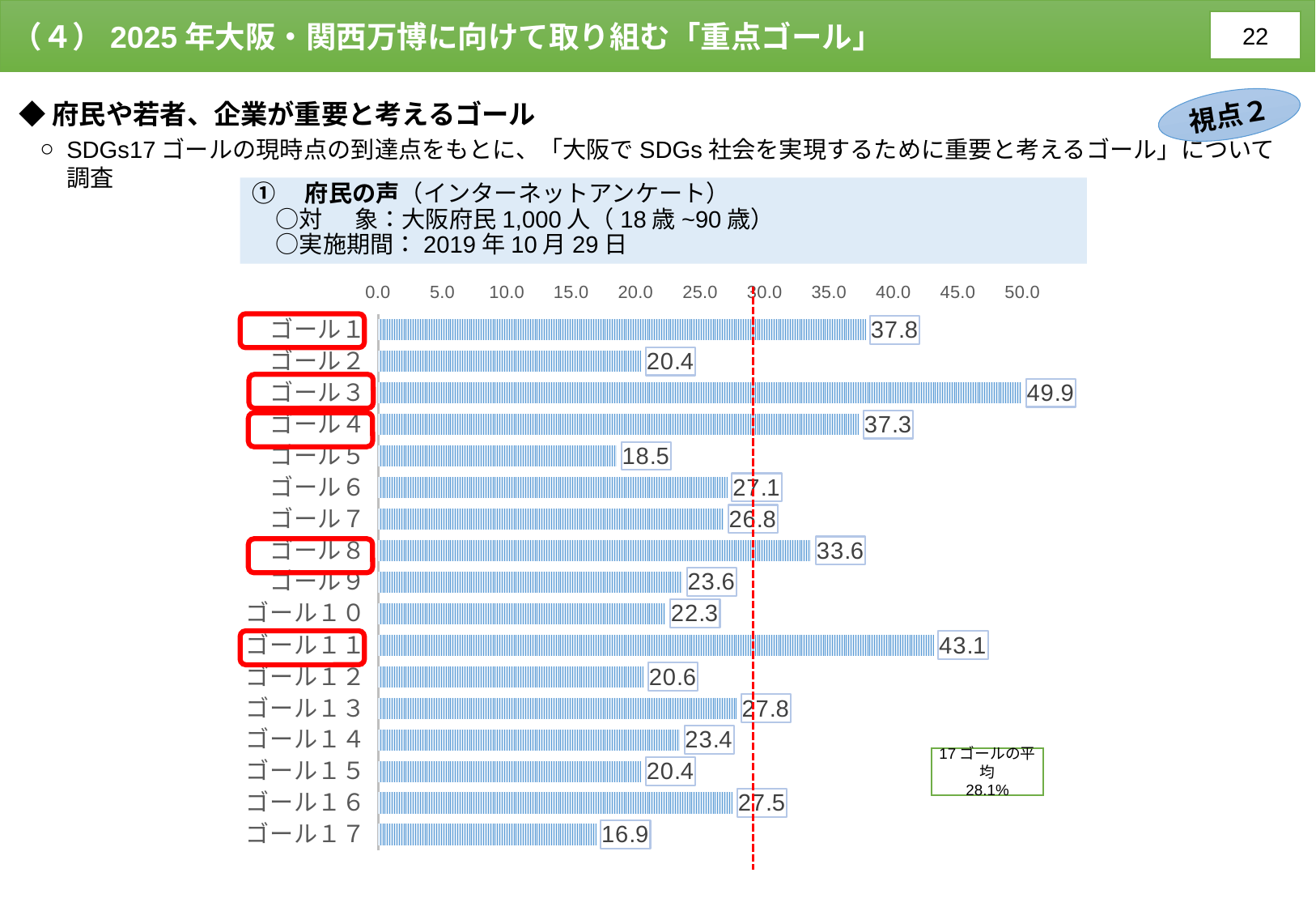

（４）2025年大阪・関西万博に向けて取り組む「重点ゴール」
22
◆府民や若者、企業が重要と考えるゴール
視点２
SDGs17ゴールの現時点の到達点をもとに、「大阪でSDGs社会を実現するために重要と考えるゴール」について調査
①　府民の声（インターネットアンケート）
　○対      象：大阪府民1,000人（18歳~90歳）
　○実施期間：2019年10月29日

### Chart

| Category |  |
|---|---|
| ゴール１ | 37.8 |
| ゴール２ | 20.4 |
| ゴール３ | 49.9 |
| ゴール４ | 37.3 |
| ゴール５ | 18.5 |
| ゴール６ | 27.1 |
| ゴール７ | 26.8 |
| ゴール８ | 33.6 |
| ゴール９ | 23.6 |
| ゴール１０ | 22.3 |
| ゴール１１ | 43.1 |
| ゴール１２ | 20.6 |
| ゴール１３ | 27.8 |
| ゴール１４ | 23.4 |
| ゴール１５ | 20.4 |
| ゴール１６ | 27.5 |
| ゴール１７ | 16.9 |

17ゴールの平均
28.1%